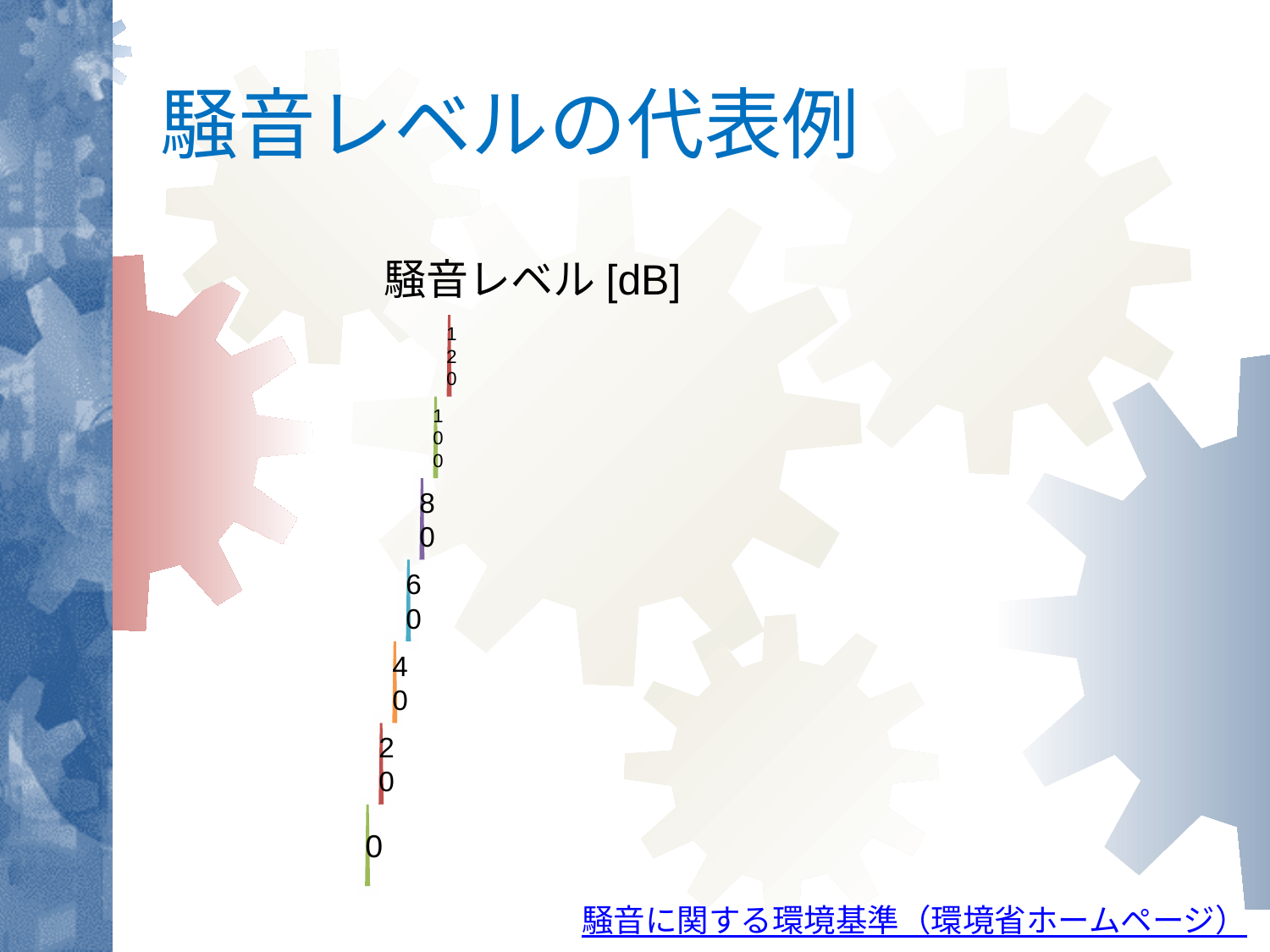

# 騒音レベルの代表例
騒音レベル[dB]
120
60
40
80
100
0
20
木の葉のすれ合う音
閑静な住宅地
都市郊外の住宅地（昼間）
騒がしい工場
鉄道の高架橋ガードの下
飛行機のエンジン
普通の会話
繁華街（昼間）
静かな公園
振り子時計の音（1mの距離で30dB）
地下鉄の車内（90dB）
けたたましい警笛（110dB）
騒音に関する環境基準（環境省ホームページ）